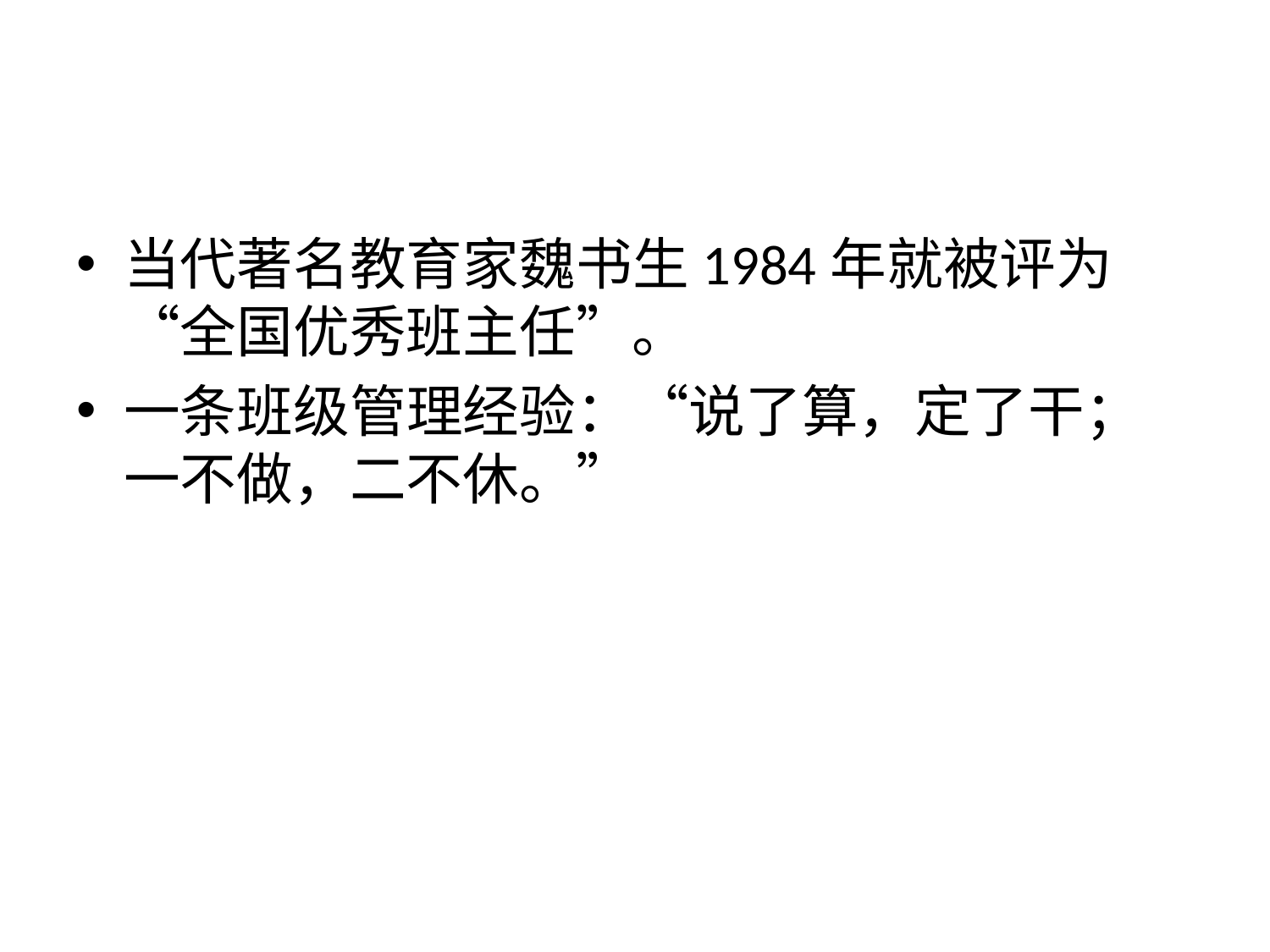

#
当代著名教育家魏书生1984年就被评为“全国优秀班主任”。
一条班级管理经验：“说了算，定了干；一不做，二不休。”